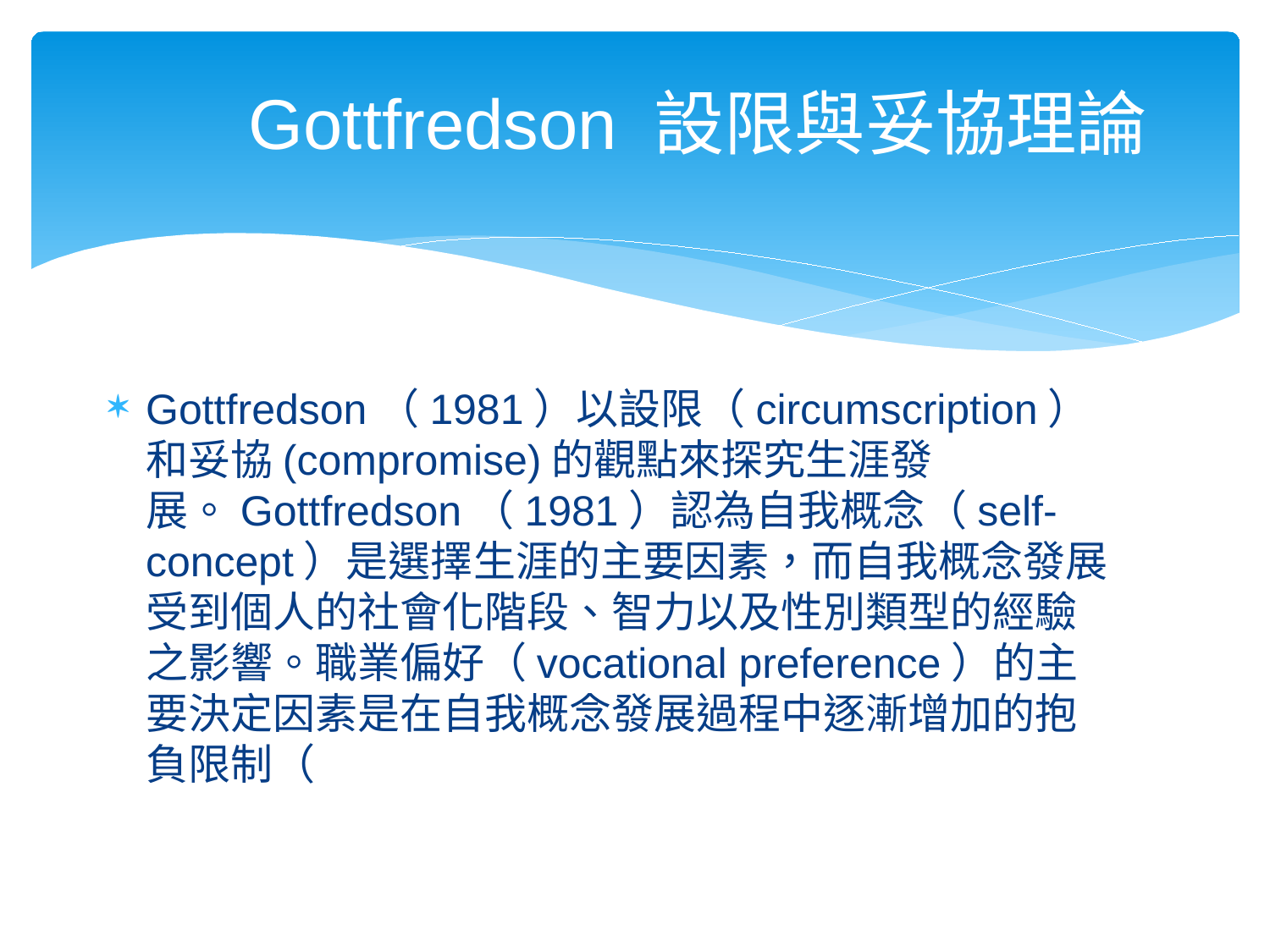

Gottfredson 設限與妥協理論
Gottfredson（1981）以設限（circumscription）和妥協(compromise)的觀點來探究生涯發展。Gottfredson（1981）認為自我概念（self-concept）是選擇生涯的主要因素，而自我概念發展受到個人的社會化階段、智力以及性別類型的經驗之影響。職業偏好（vocational preference）的主要決定因素是在自我概念發展過程中逐漸增加的抱負限制（